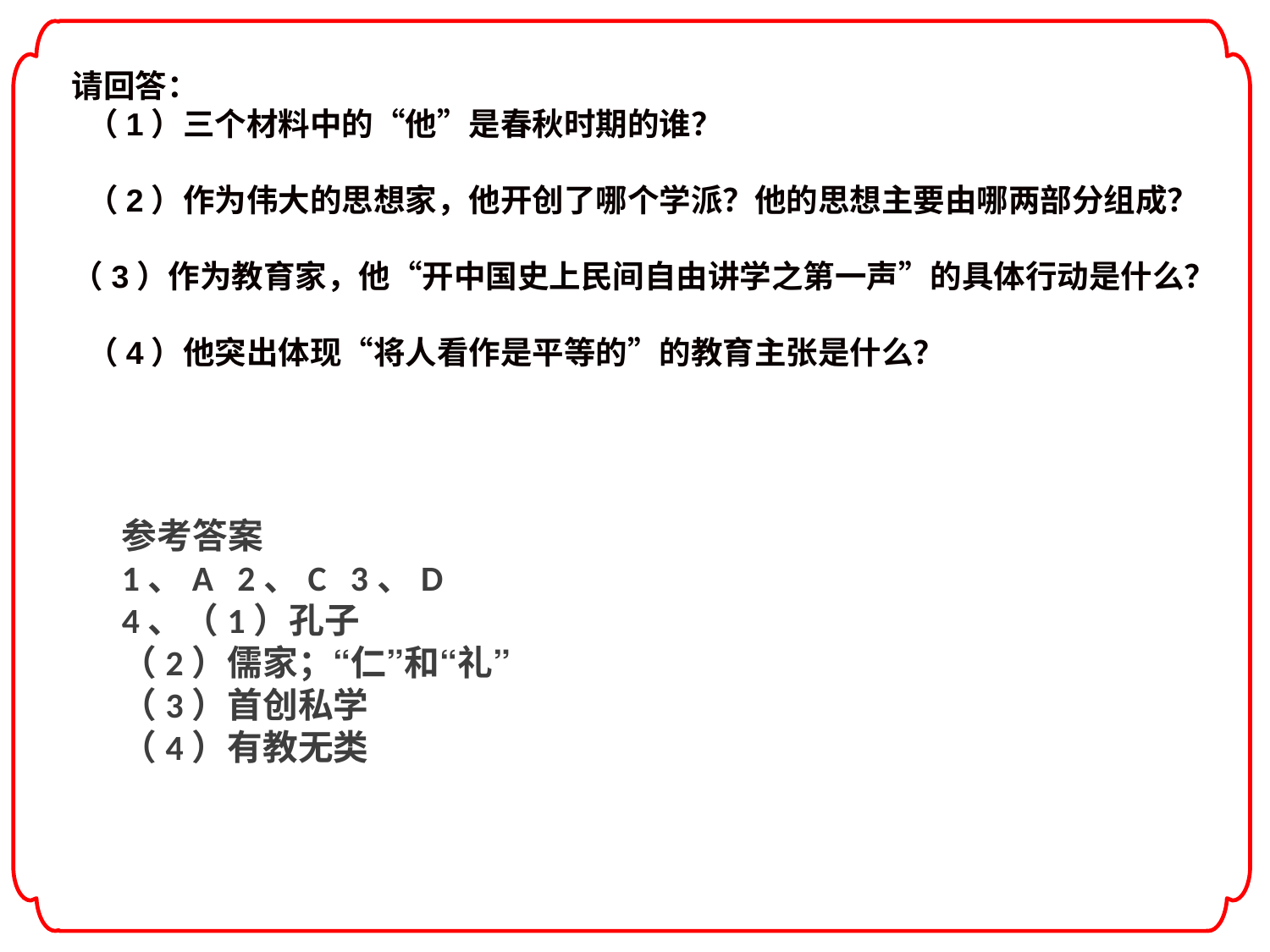

课练习

请回答：
 （1）三个材料中的“他”是春秋时期的谁？

 （2）作为伟大的思想家，他开创了哪个学派？他的思想主要由哪两部分组成？

（3）作为教育家，他“开中国史上民间自由讲学之第一声”的具体行动是什么？

 （4）他突出体现“将人看作是平等的”的教育主张是什么？
参考答案
1、A   2、C   3、D
4、（1）孔子
（2）儒家；“仁”和“礼”
（3）首创私学
（4）有教无类